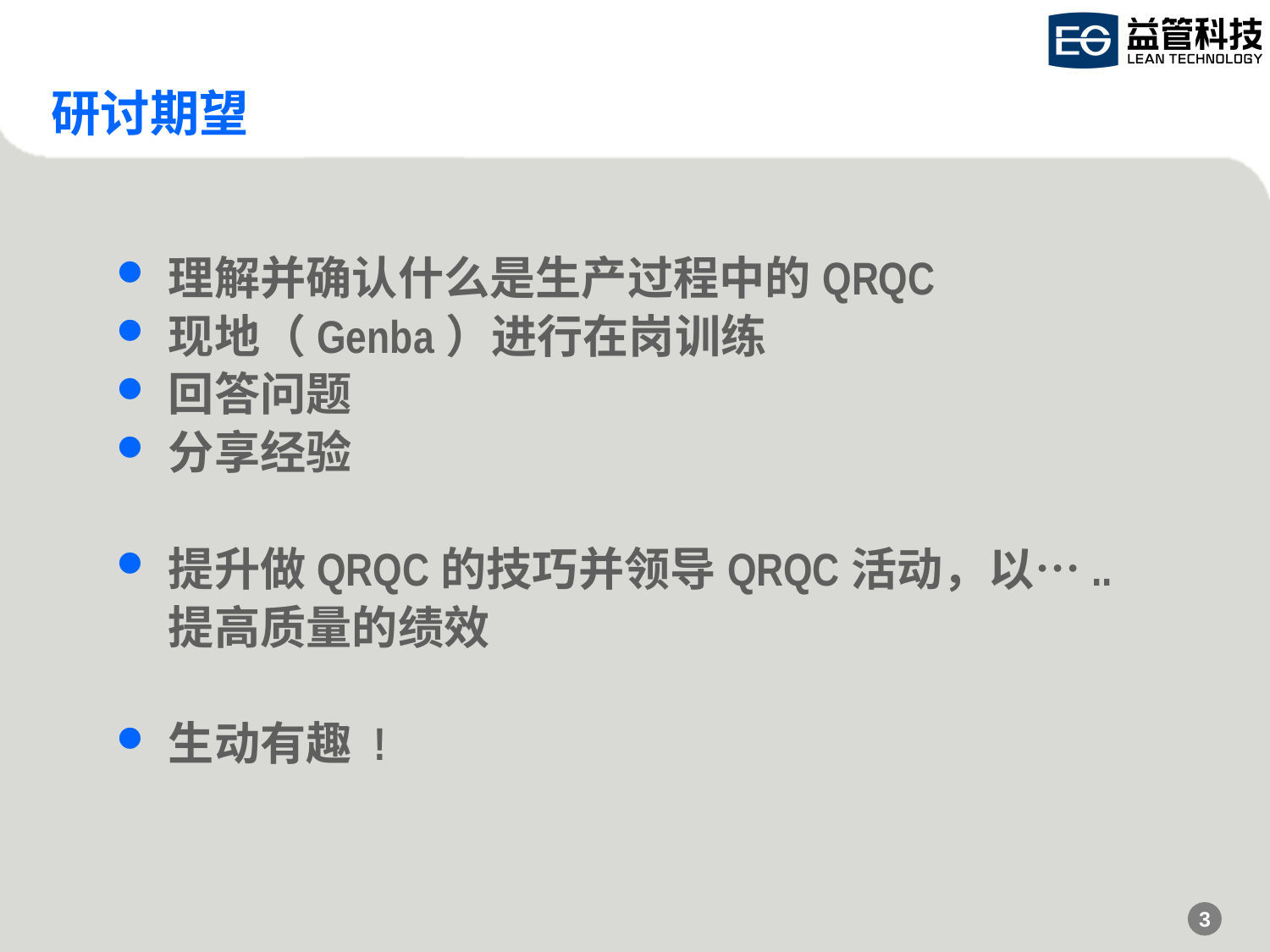

# 研讨期望
理解并确认什么是生产过程中的QRQC
现地（Genba）进行在岗训练
回答问题
分享经验

提升做QRQC的技巧并领导QRQC活动，以…..
	提高质量的绩效

生动有趣 !